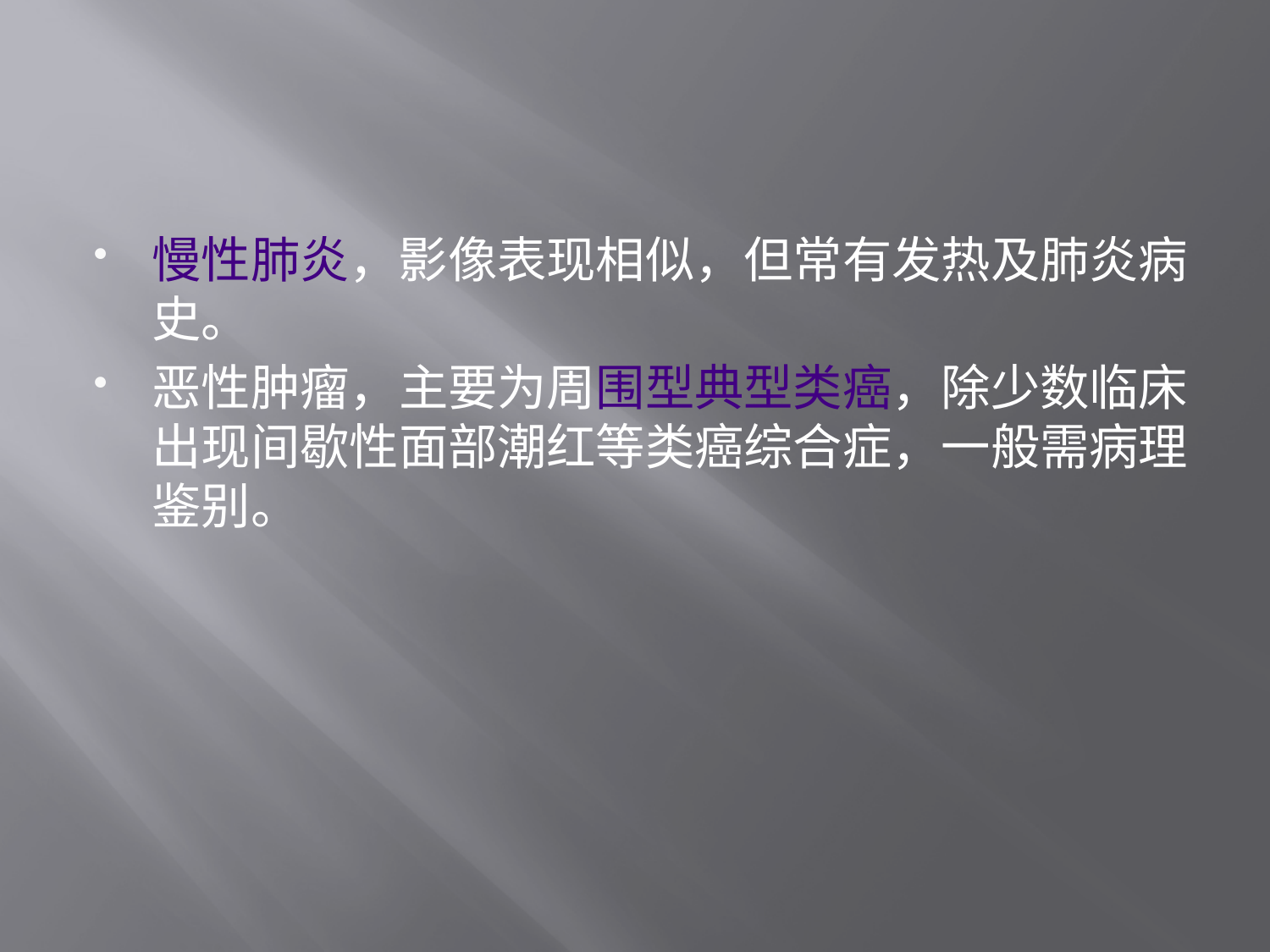

慢性肺炎，影像表现相似，但常有发热及肺炎病史。
恶性肿瘤，主要为周围型典型类癌，除少数临床出现间歇性面部潮红等类癌综合症，一般需病理鉴别。